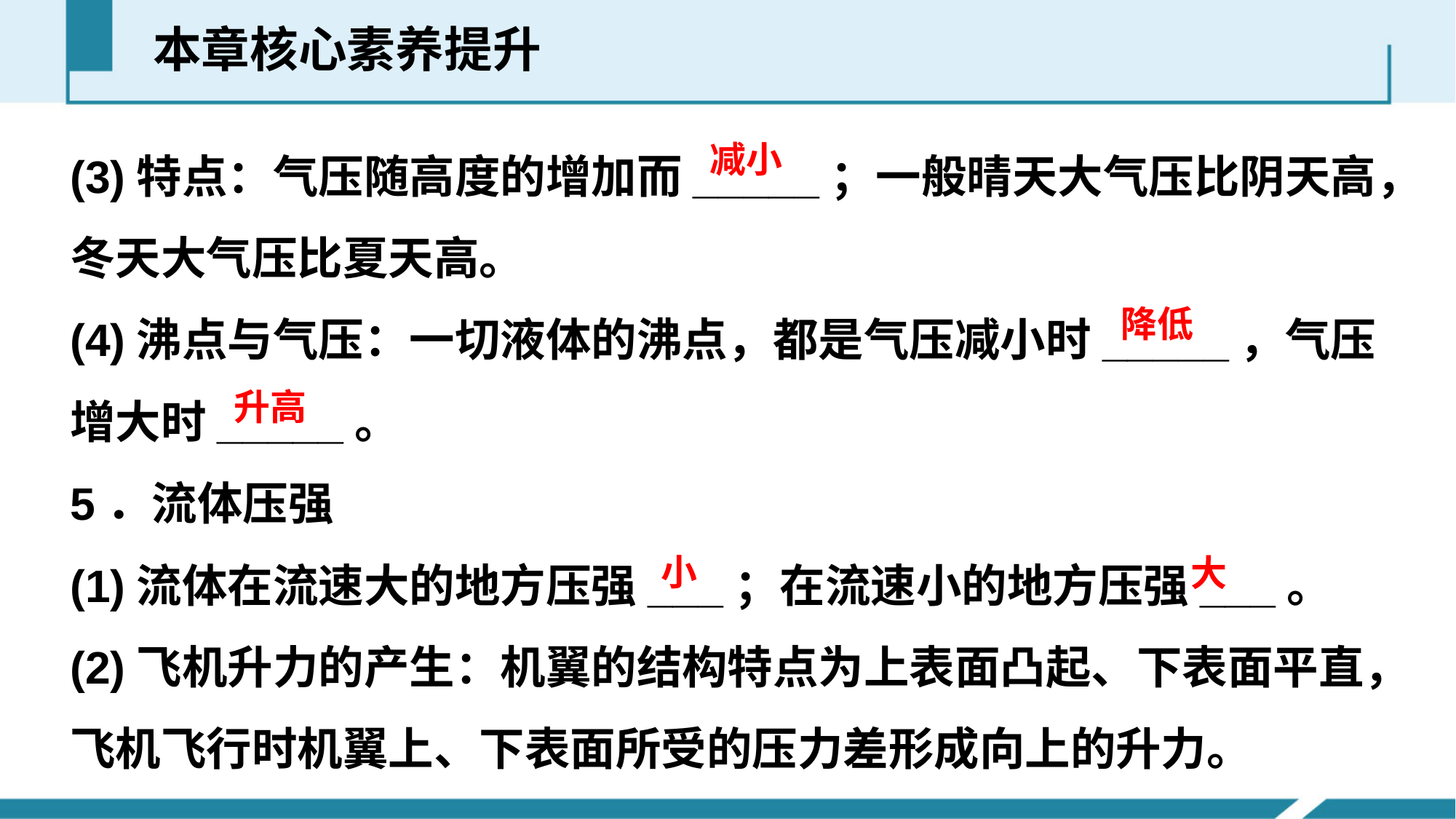

本章核心素养提升
(3)特点：气压随高度的增加而_____；一般晴天大气压比阴天高，冬天大气压比夏天高。
(4)沸点与气压：一切液体的沸点，都是气压减小时_____，气压增大时_____。
5．流体压强
(1)流体在流速大的地方压强___；在流速小的地方压强___。
(2)飞机升力的产生：机翼的结构特点为上表面凸起、下表面平直，飞机飞行时机翼上、下表面所受的压力差形成向上的升力。
减小
降低
升高
小
大